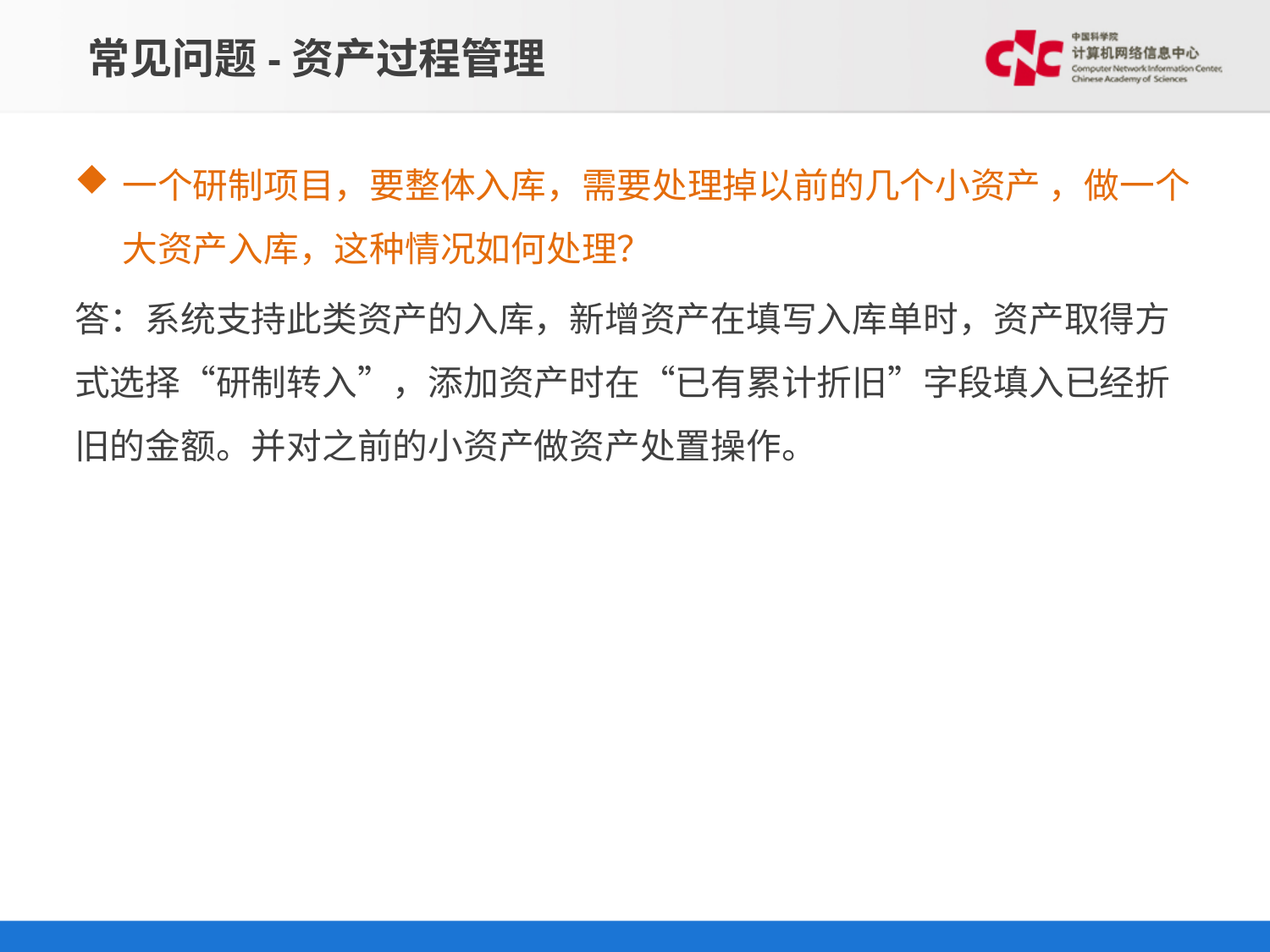

# 常见问题-资产过程管理
一个研制项目，要整体入库，需要处理掉以前的几个小资产 ，做一个大资产入库，这种情况如何处理？
答：系统支持此类资产的入库，新增资产在填写入库单时，资产取得方式选择“研制转入”，添加资产时在“已有累计折旧”字段填入已经折旧的金额。并对之前的小资产做资产处置操作。